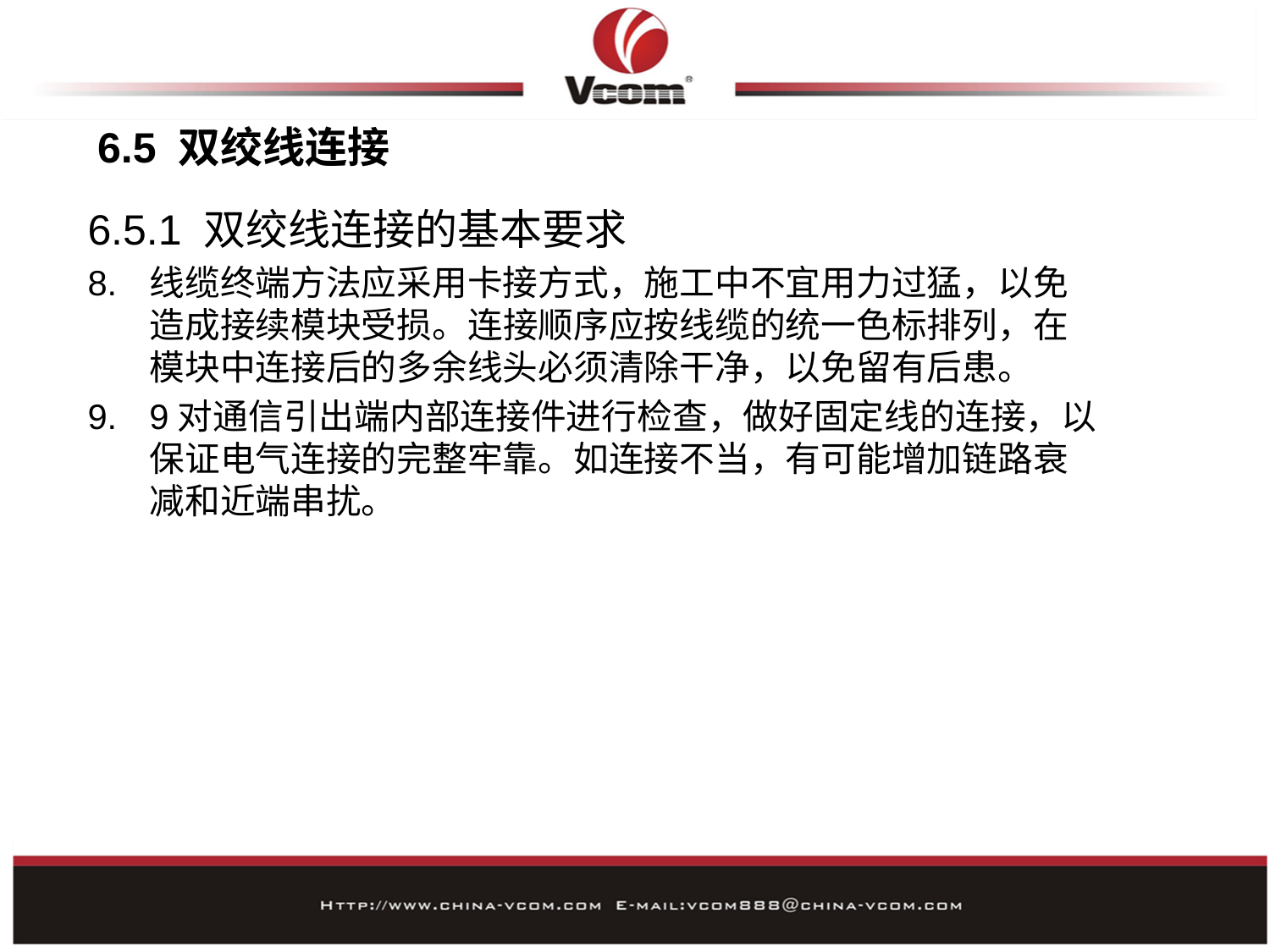

# 6.5 双绞线连接
6.5.1 双绞线连接的基本要求
线缆终端方法应采用卡接方式，施工中不宜用力过猛，以免造成接续模块受损。连接顺序应按线缆的统一色标排列，在模块中连接后的多余线头必须清除干净，以免留有后患。
9对通信引出端内部连接件进行检查，做好固定线的连接，以保证电气连接的完整牢靠。如连接不当，有可能增加链路衰减和近端串扰。